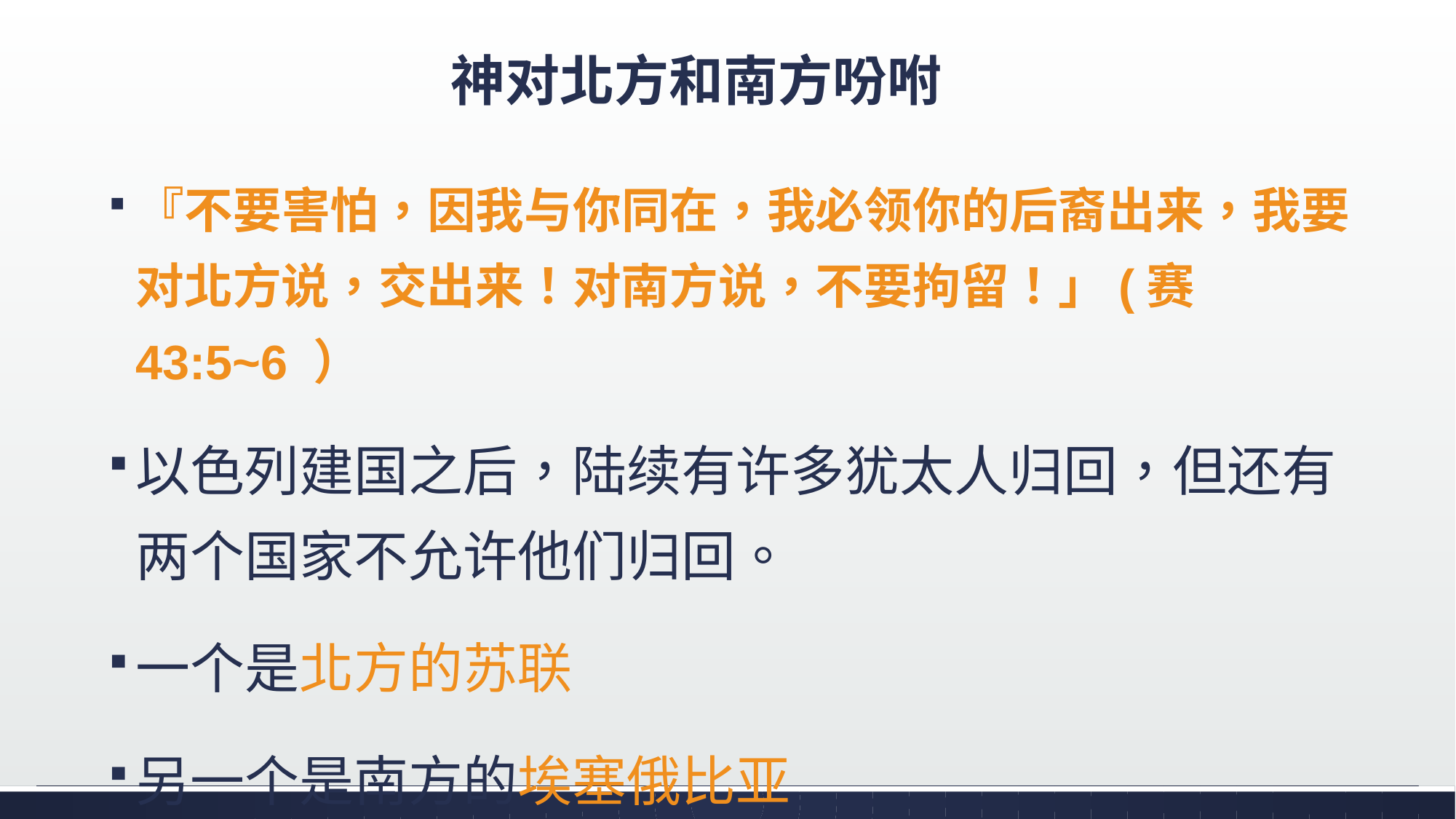

# 神对北方和南方吩咐
『不要害怕，因我与你同在，我必领你的后裔出来，我要对北方说，交出来！对南方说，不要拘留！」(赛43:5~6 ）
以色列建国之后，陆续有许多犹太人归回，但还有两个国家不允许他们归回。
一个是北方的苏联
另一个是南方的埃塞俄比亚